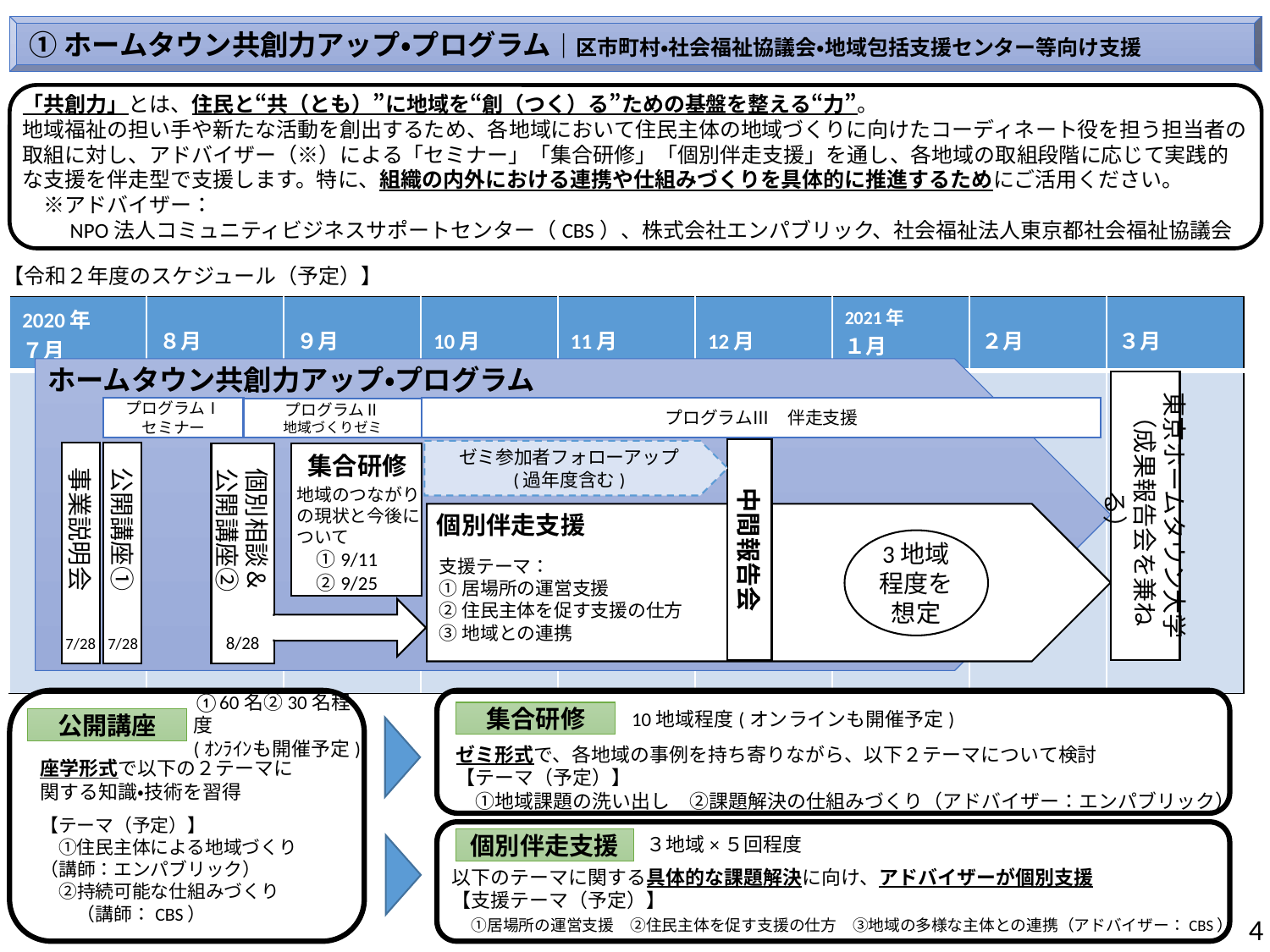

①ホームタウン共創力アップ・プログラム｜区市町村・社会福祉協議会・地域包括支援センター等向け支援
「共創力」とは、住民と“共（とも）”に地域を“創（つく）る”ための基盤を整える“力”。
地域福祉の担い手や新たな活動を創出するため、各地域において住民主体の地域づくりに向けたコーディネート役を担う担当者の取組に対し、アドバイザー（※）による「セミナー」「集合研修」「個別伴走支援」を通し、各地域の取組段階に応じて実践的な支援を伴走型で支援します。特に、組織の内外における連携や仕組みづくりを具体的に推進するためにご活用ください。
　※アドバイザー：
　　NPO法人コミュニティビジネスサポートセンター（CBS）、株式会社エンパブリック、社会福祉法人東京都社会福祉協議会
【令和２年度のスケジュール（予定）】
| 2020年 ７月 | ８月 | ９月 | 10月 | 11月 | 12月 | 2021年 １月 | ２月 | ３月 |
| --- | --- | --- | --- | --- | --- | --- | --- | --- |
|  |  |  |  |  |  |  |  |  |
ホームタウン共創力アップ・プログラム

東京ホームタウン大学
（成果報告会を兼ねる）
プログラムⅢ　伴走支援
プログラムⅠ
セミナー
プログラムⅡ
地域づくりゼミ
中間報告会
集合研修
ゼミ参加者フォローアップ
(過年度含む)
　事業説明会
　公開講座①

　個別相談＆
　公開講座②
個別伴走支援

支援テーマ：
①居場所の運営支援
②住民主体を促す支援の仕方
③地域との連携
地域のつながりの現状と今後について
　①9/11
　②9/25
3地域程度を想定

8/28
7/28
7/28
7/28

10地域程度(オンラインも開催予定)
①60名②30名程度
(ｵﾝﾗｲﾝも開催予定)
集合研修
公開講座

座学形式で以下の２テーマに
関する知識・技術を習得

【テーマ（予定）】
　①住民主体による地域づくり　　（講師：エンパブリック）
　②持続可能な仕組みづくり
　　（講師：CBS）
ゼミ形式で、各地域の事例を持ち寄りながら、以下２テーマについて検討
【テーマ（予定）】
　①地域課題の洗い出し　②課題解決の仕組みづくり（アドバイザー：エンパブリック）
３地域×５回程度

個別伴走支援
以下のテーマに関する具体的な課題解決に向け、アドバイザーが個別支援
【支援テーマ（予定）】
　①居場所の運営支援　②住民主体を促す支援の仕方　③地域の多様な主体との連携（アドバイザー：CBS）

4